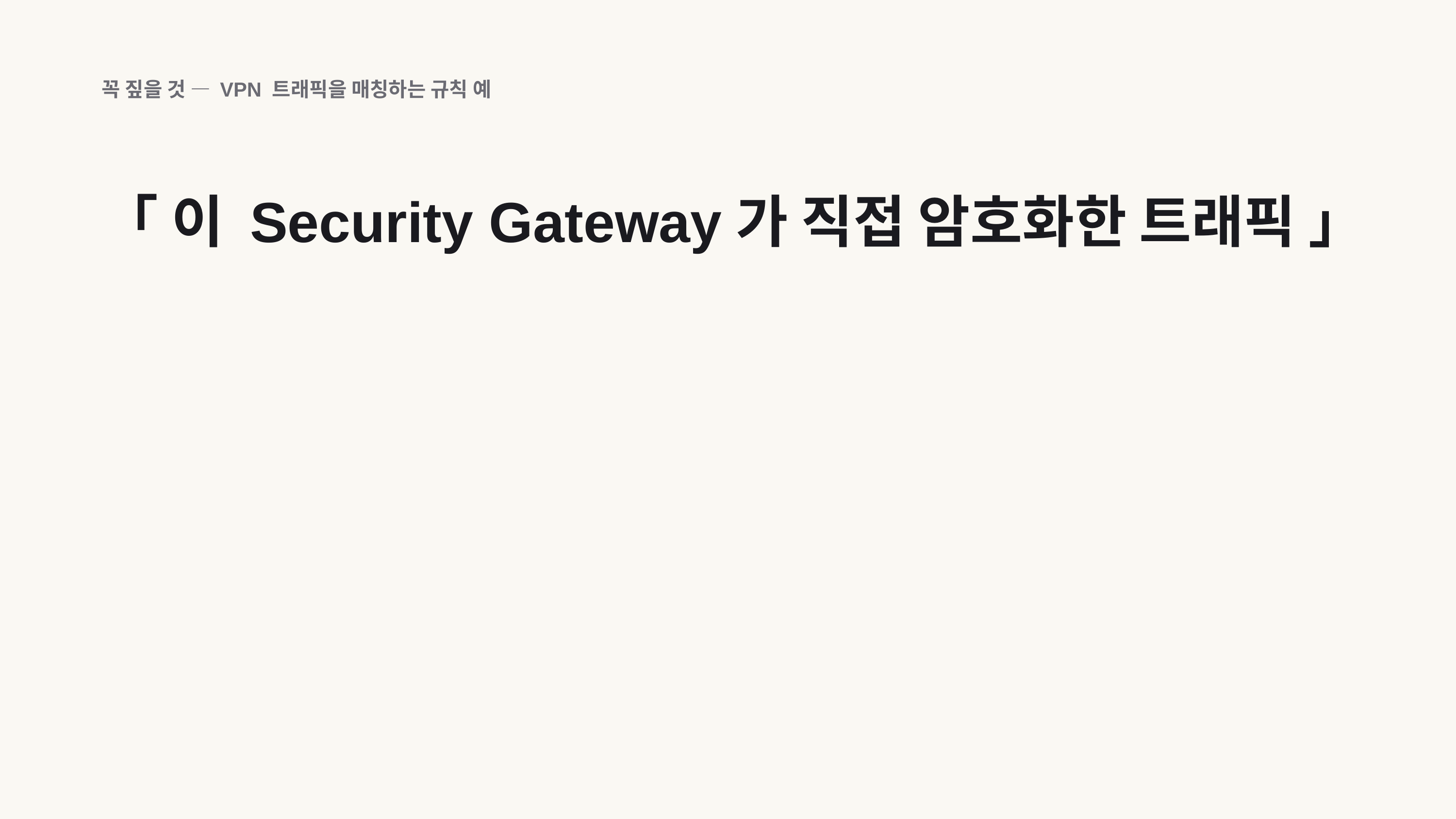

꼭 짚을 것 — VPN 트래픽을 매칭하는 규칙 예
「 이 Security Gateway가 직접 암호화한 트래픽 」